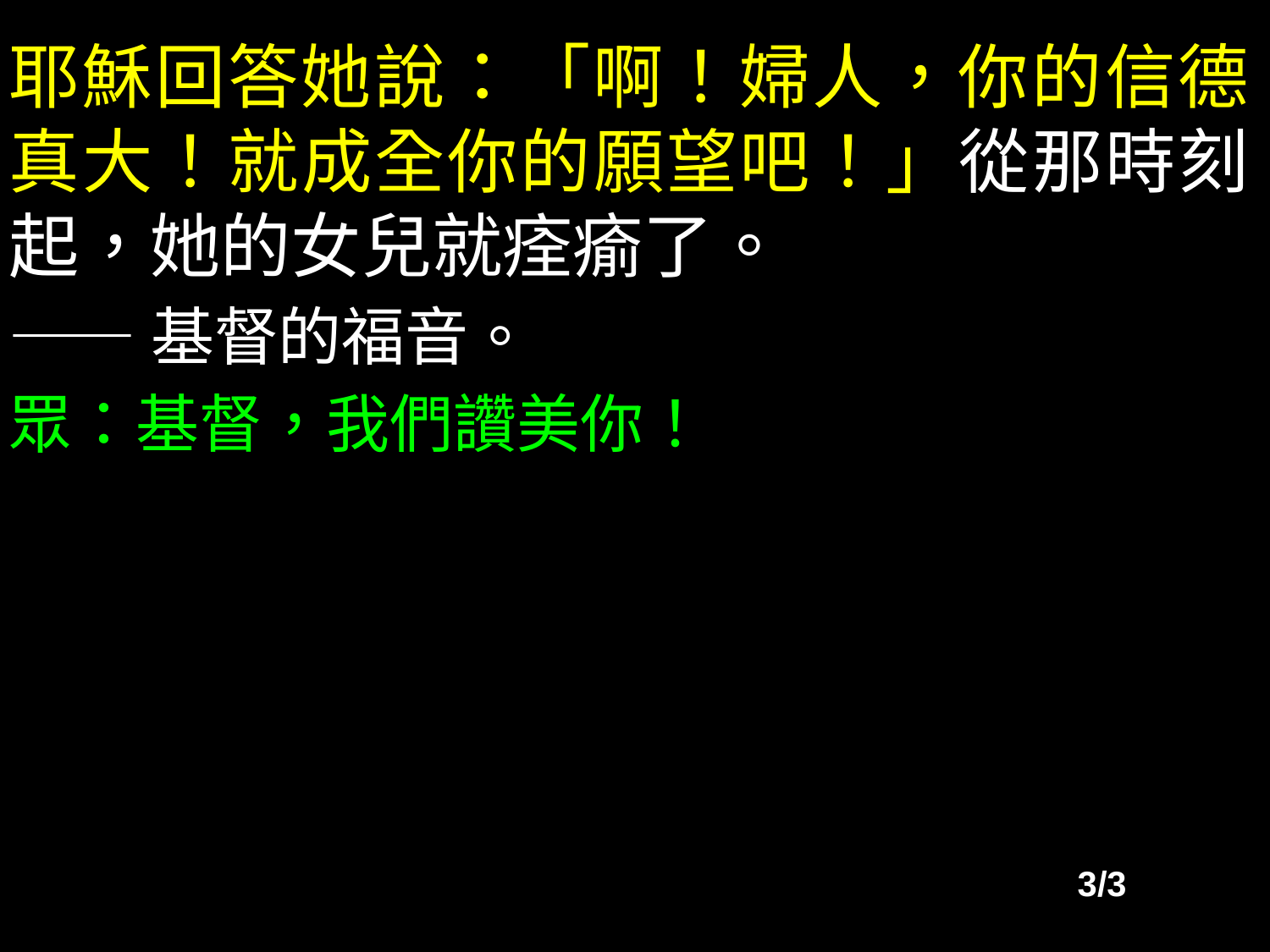

耶穌回答她說：「啊！婦人，你的信德真大！就成全你的願望吧！」從那時刻起，她的女兒就痊瘉了。
——基督的福音。
眾：基督，我們讚美你！

3/3